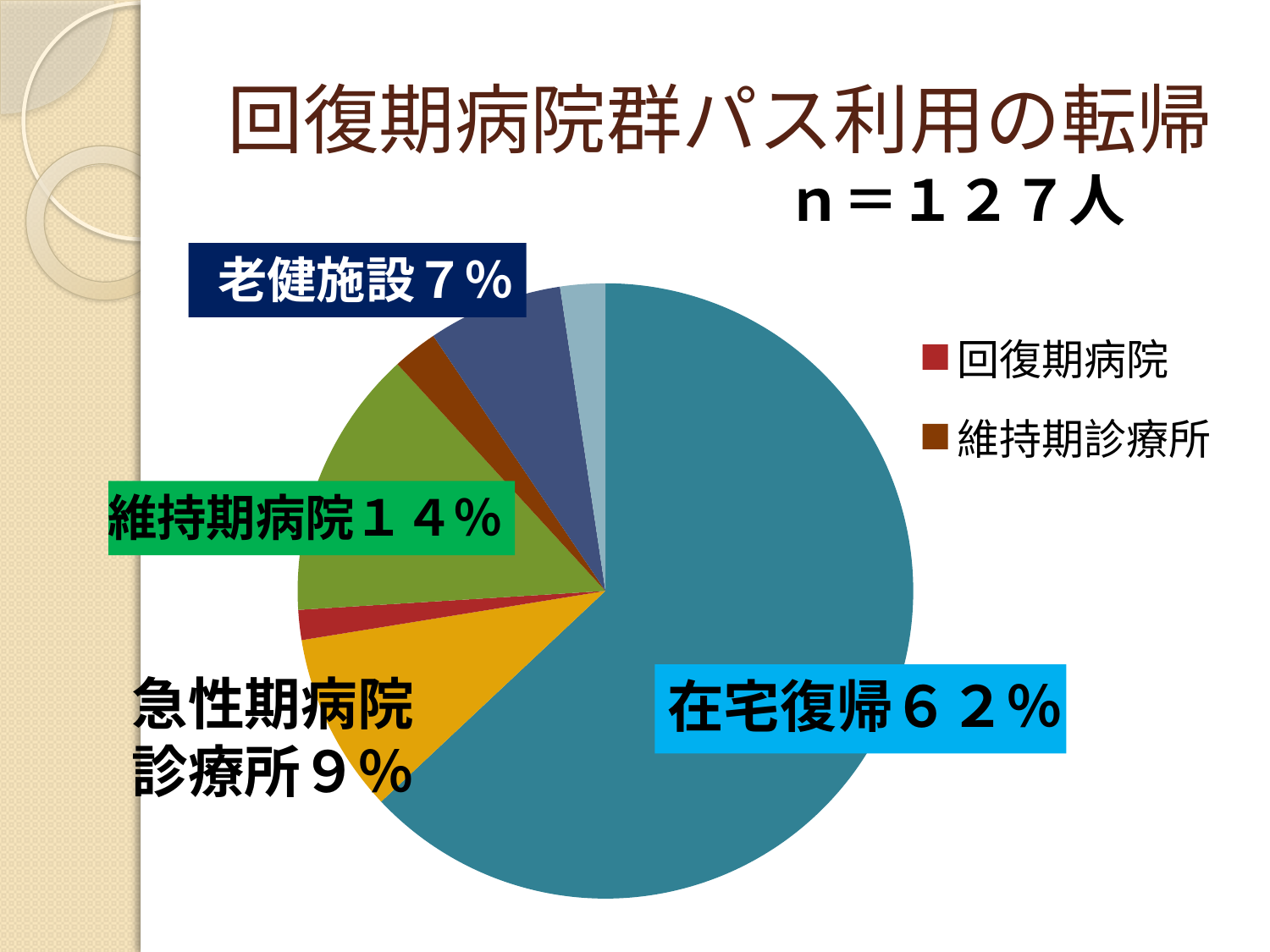

# 回復期病院群パス利用の転帰
ｎ＝１２７人
老健施設７％

### Chart

| Category | 売上高 |
|---|---|
| 在宅復帰 | 80.0 |
| 急性期病院・診療所 | 12.0 |
| 回復期病院 | 2.0 |
| 維持期病院 | 18.0 |
| 維持期診療所 | 3.0 |
| 老県施設 | 9.0 |
| 死亡 | 3.0 |
維持期病院１４％
急性期病院
診療所９％
在宅復帰６２％